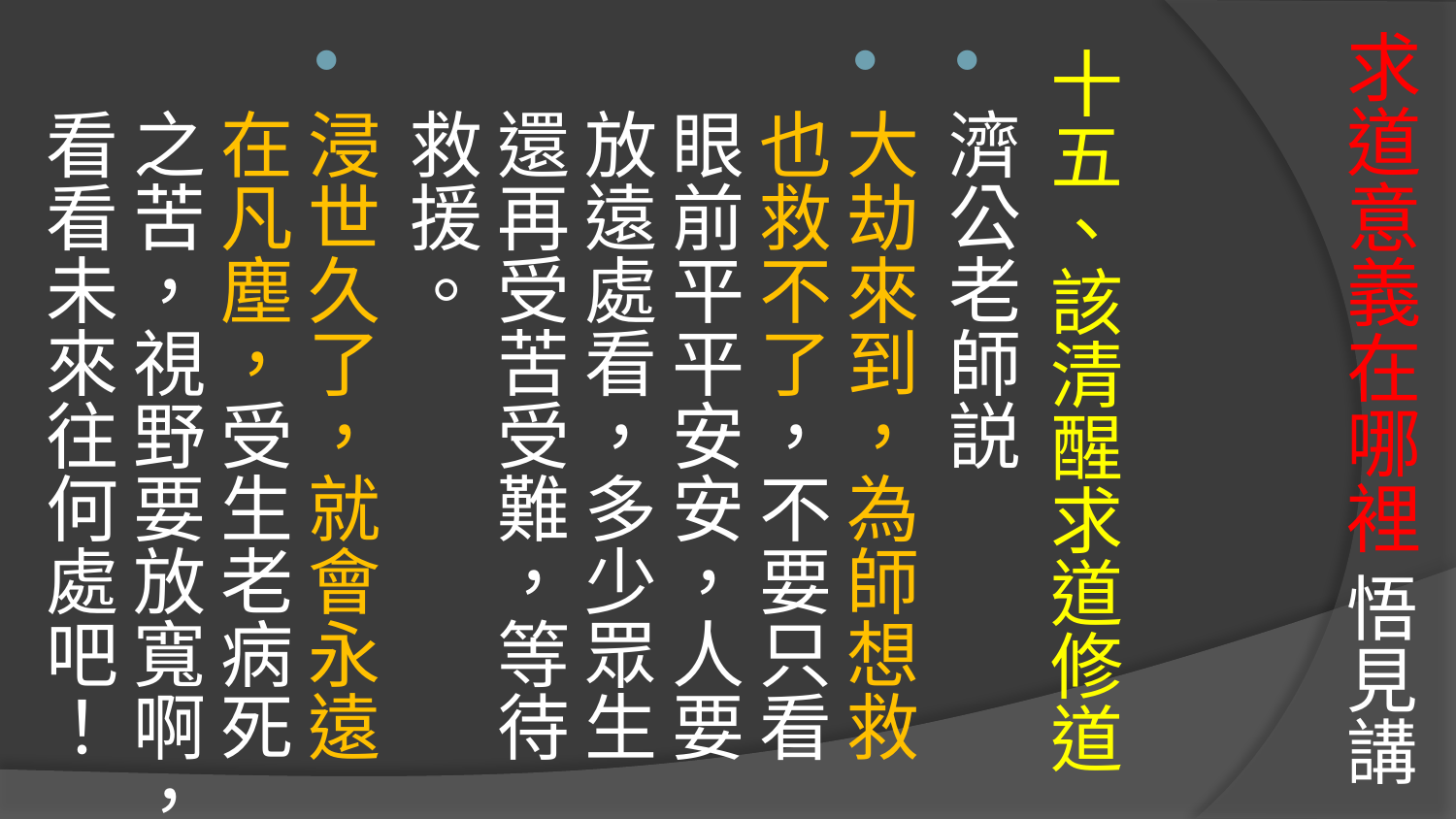

# 求道意義在哪裡 悟見講
十五、該清醒求道修道
濟公老師説
大劫來到，為師想救也救不了，不要只看眼前平平安安，人要放遠處看，多少眾生還再受苦受難，等待救援。
浸世久了，就會永遠在凡塵，受生老病死之苦，視野要放寬啊，看看未來往何處吧！